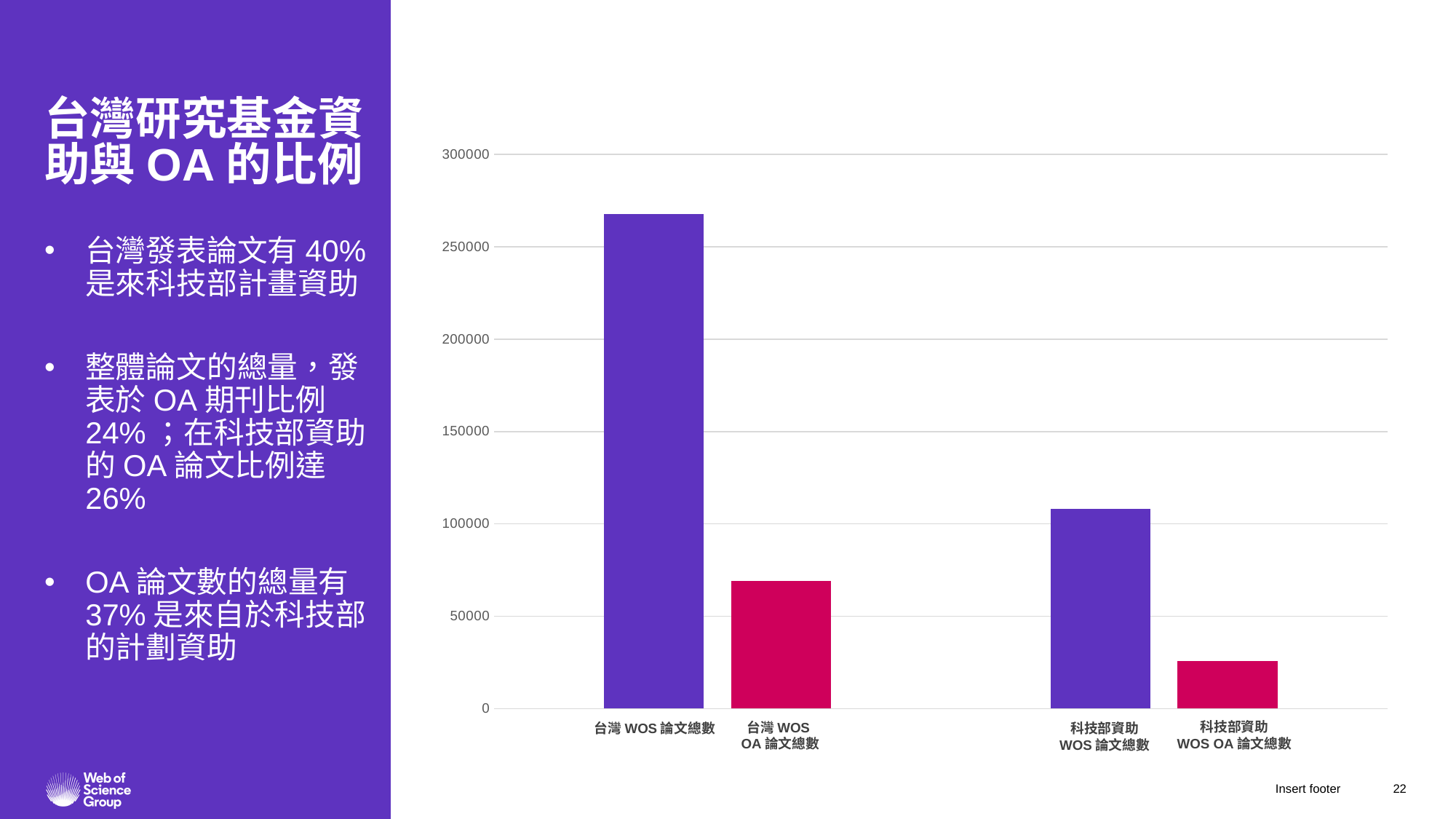

# 台灣研究基金資助與OA的比例

### Chart

| Category | 台灣論文總數 | 台灣OA論文總數 |
|---|---|---|
台灣發表論文有40%是來科技部計畫資助

整體論文的總量，發表於OA期刊比例24%；在科技部資助的OA論文比例達26%

OA論文數的總量有37%是來自於科技部的計劃資助

科技部資助
WOS OA論文總數
台灣WOS
OA論文總數
台灣WOS論文總數
科技部資助
WOS論文總數
22
Insert footer